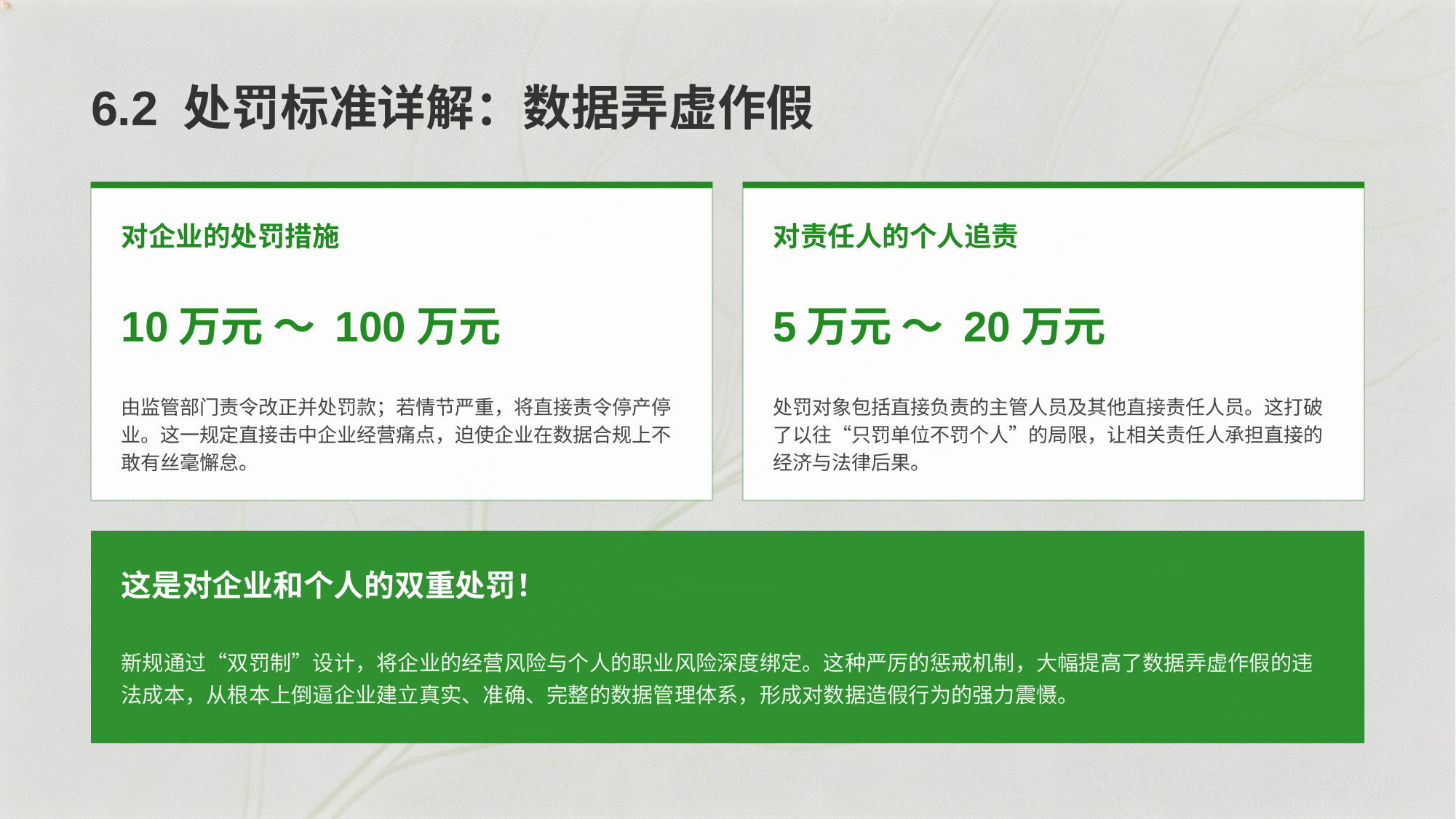

6.2 处罚标准详解：数据弄虚作假

对企业的处罚措施
对责任人的个人追责
10万元 ～ 100万元
5万元 ～ 20万元
由监管部门责令改正并处罚款；若情节严重，将直接责令停产停业。这一规定直接击中企业经营痛点，迫使企业在数据合规上不敢有丝毫懈怠。
处罚对象包括直接负责的主管人员及其他直接责任人员。这打破了以往“只罚单位不罚个人”的局限，让相关责任人承担直接的经济与法律后果。

这是对企业和个人的双重处罚！
新规通过“双罚制”设计，将企业的经营风险与个人的职业风险深度绑定。这种严厉的惩戒机制，大幅提高了数据弄虚作假的违法成本，从根本上倒逼企业建立真实、准确、完整的数据管理体系，形成对数据造假行为的强力震慑。